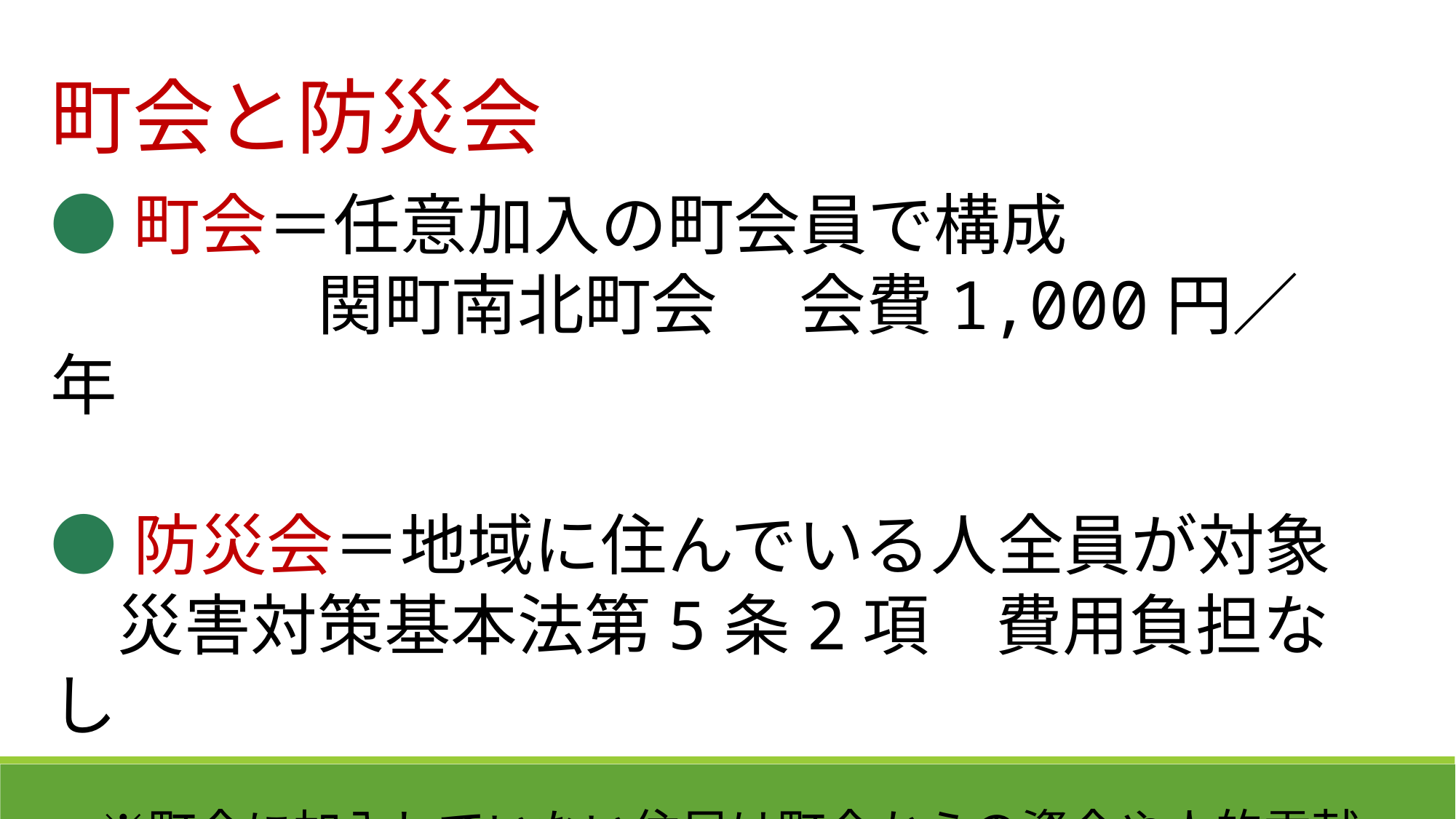

町会と防災会

●町会＝任意加入の町会員で構成
　　　　関町南北町会 　会費1,000円／年

●防災会＝地域に住んでいる人全員が対象
　災害対策基本法第5条2項　費用負担なし

　※町会に加入していない住民は町会からの資金や人的貢献を
　　 無償で恩恵を受けている